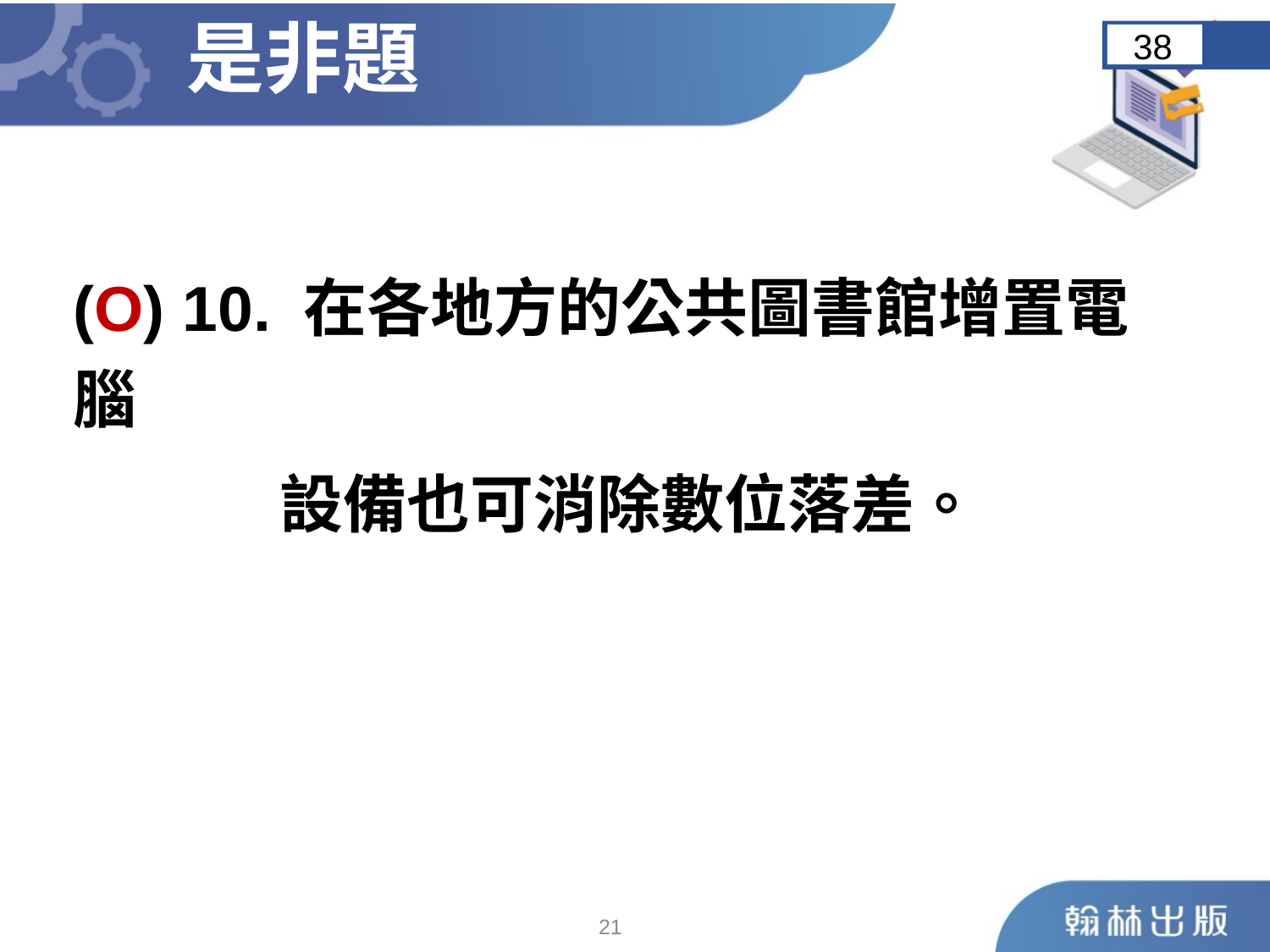

是非題
38
	(O) 10. 在各地方的公共圖書館增置電腦
               設備也可消除數位落差。
21